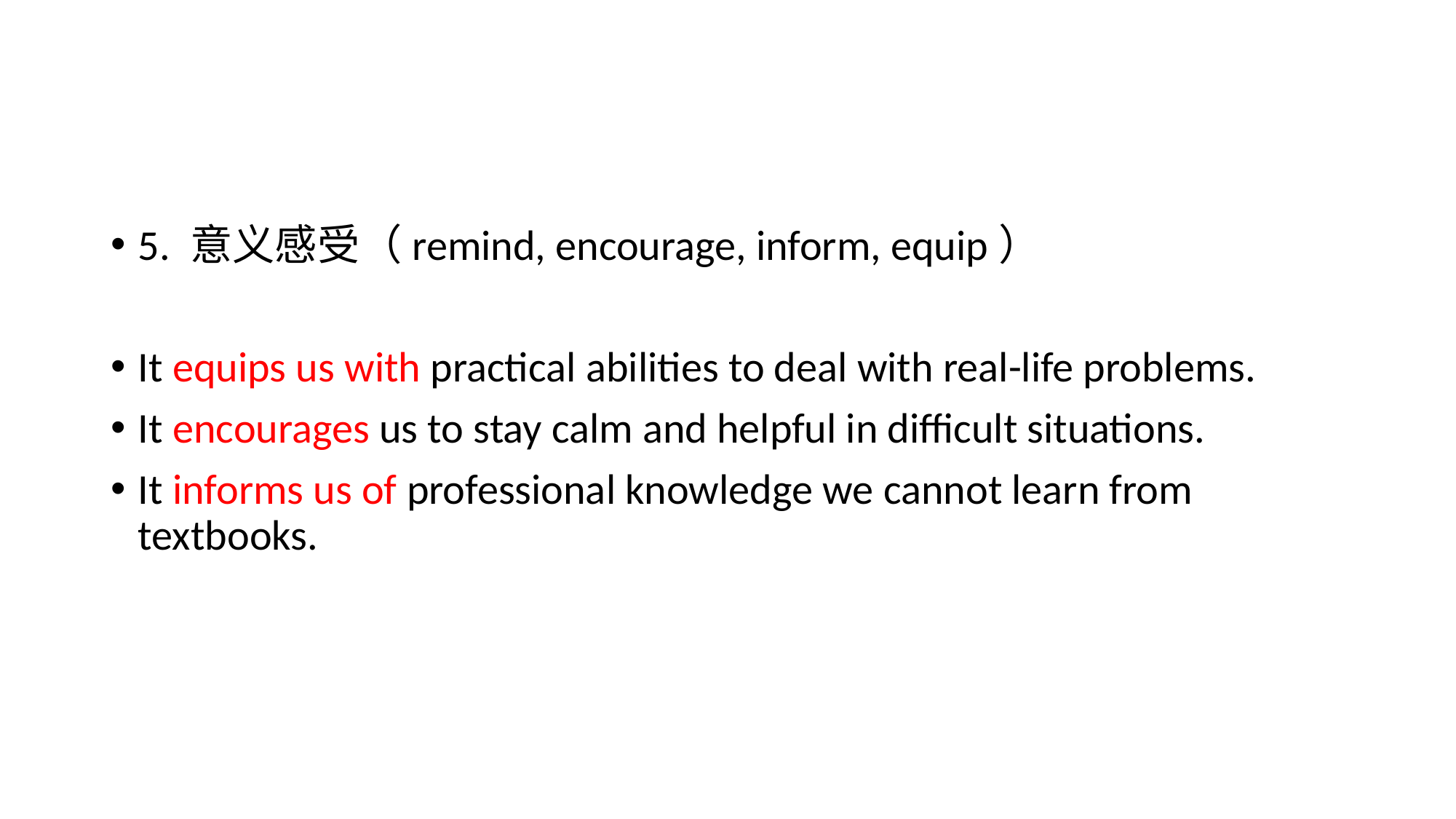

#
5. 意义感受（remind, encourage, inform, equip）

It equips us with practical abilities to deal with real-life problems.
It encourages us to stay calm and helpful in difficult situations.
It informs us of professional knowledge we cannot learn from textbooks.